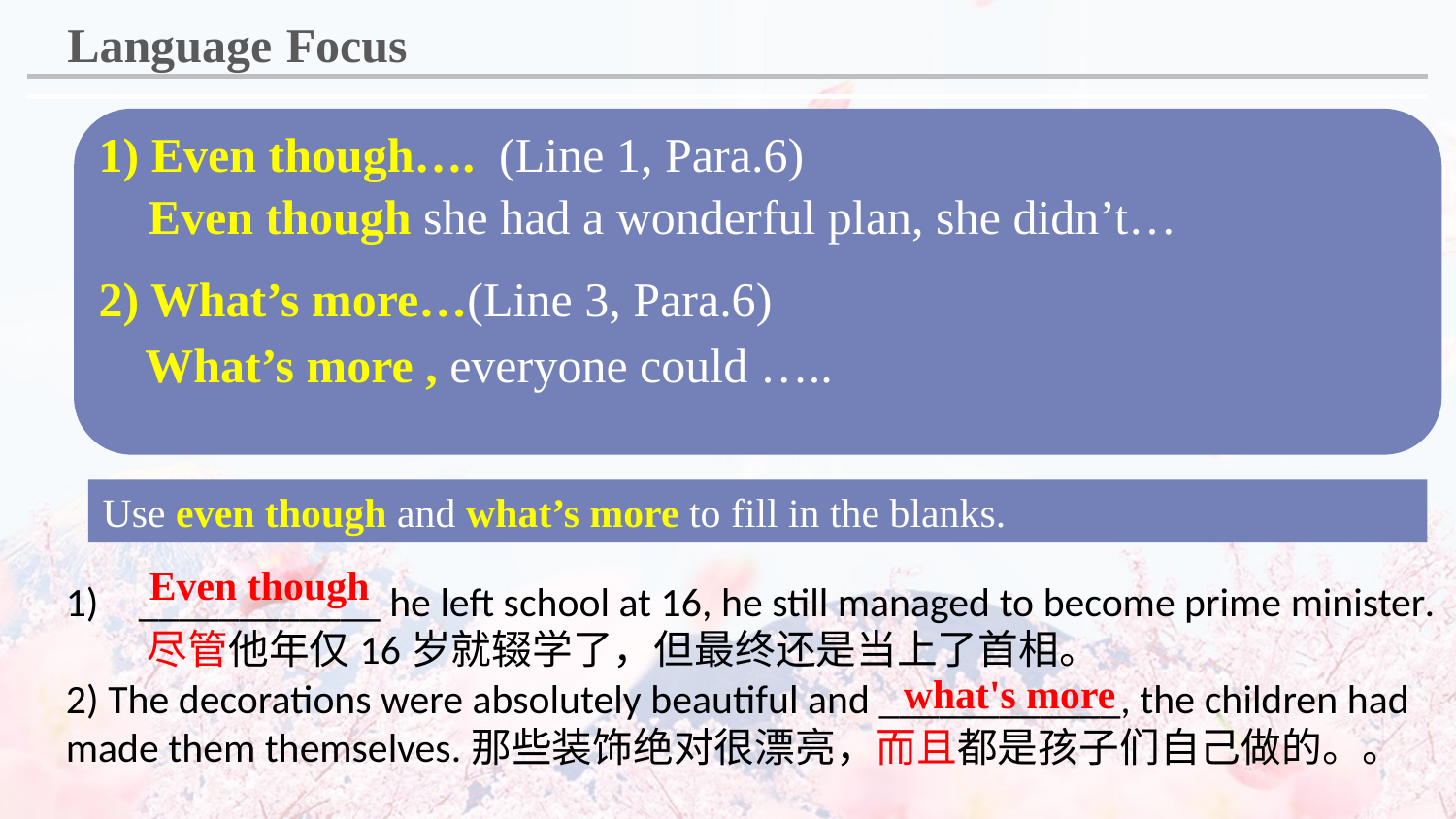

Language Focus

1) Even though….  (Line 1, Para.6)

Even though she had a wonderful plan, she didn’t…
2) What’s more…(Line 3, Para.6)
What’s more , everyone could …..
Use even though and what’s more to fill in the blanks.
Even though
____________ he left school at 16, he still managed to become prime minister.
        尽管他年仅16岁就辍学了，但最终还是当上了首相。
2) The decorations were absolutely beautiful and ____________, the children had made them themselves.那些装饰绝对很漂亮，而且都是孩子们自己做的。。
what's more